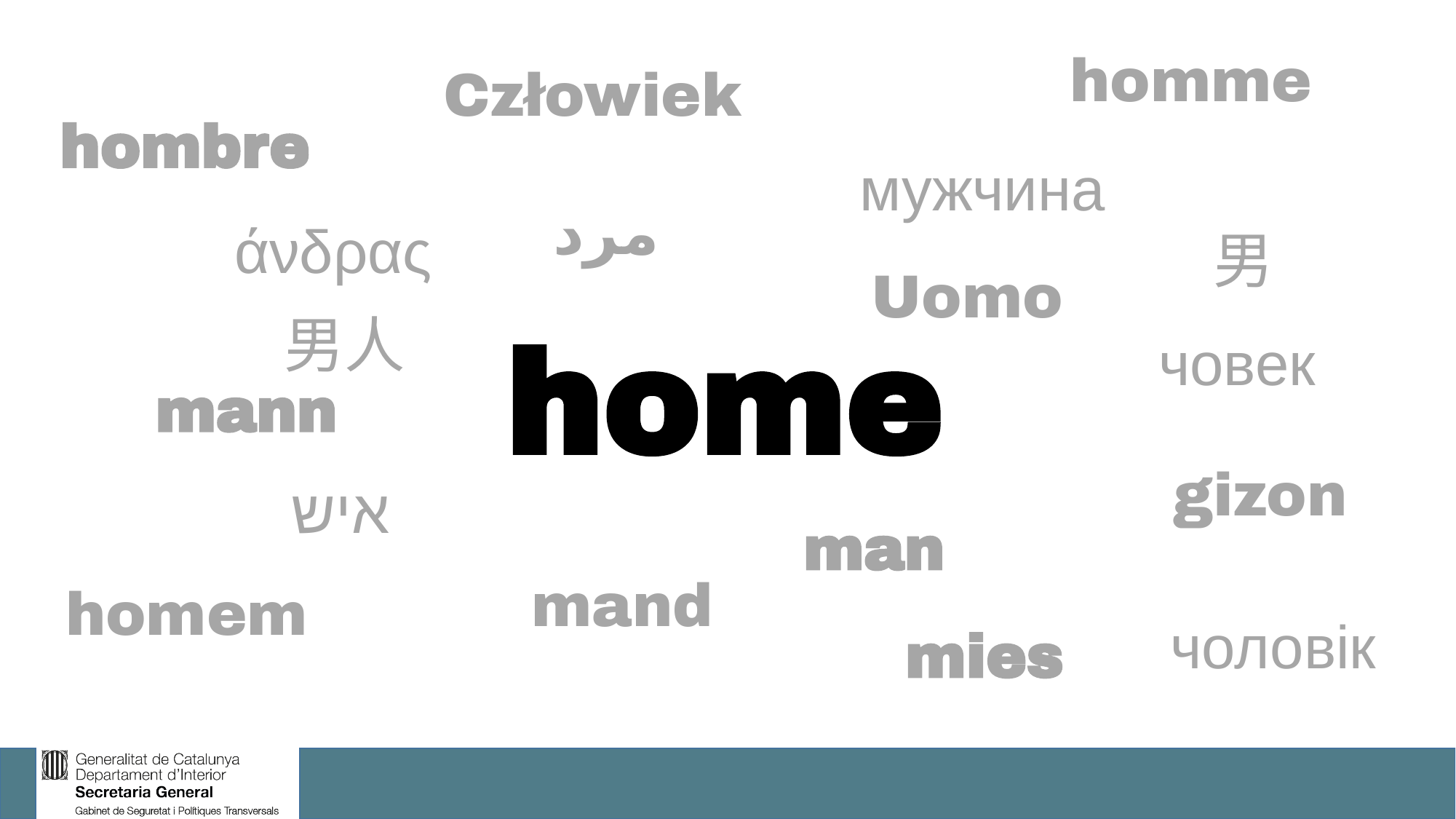

homme
Człowiek
hombre
мужчина
مرد
άνδρας
男
Uomo
男人
home
човек
mann
gizon
איש
man
mand
homem
чоловік
mies